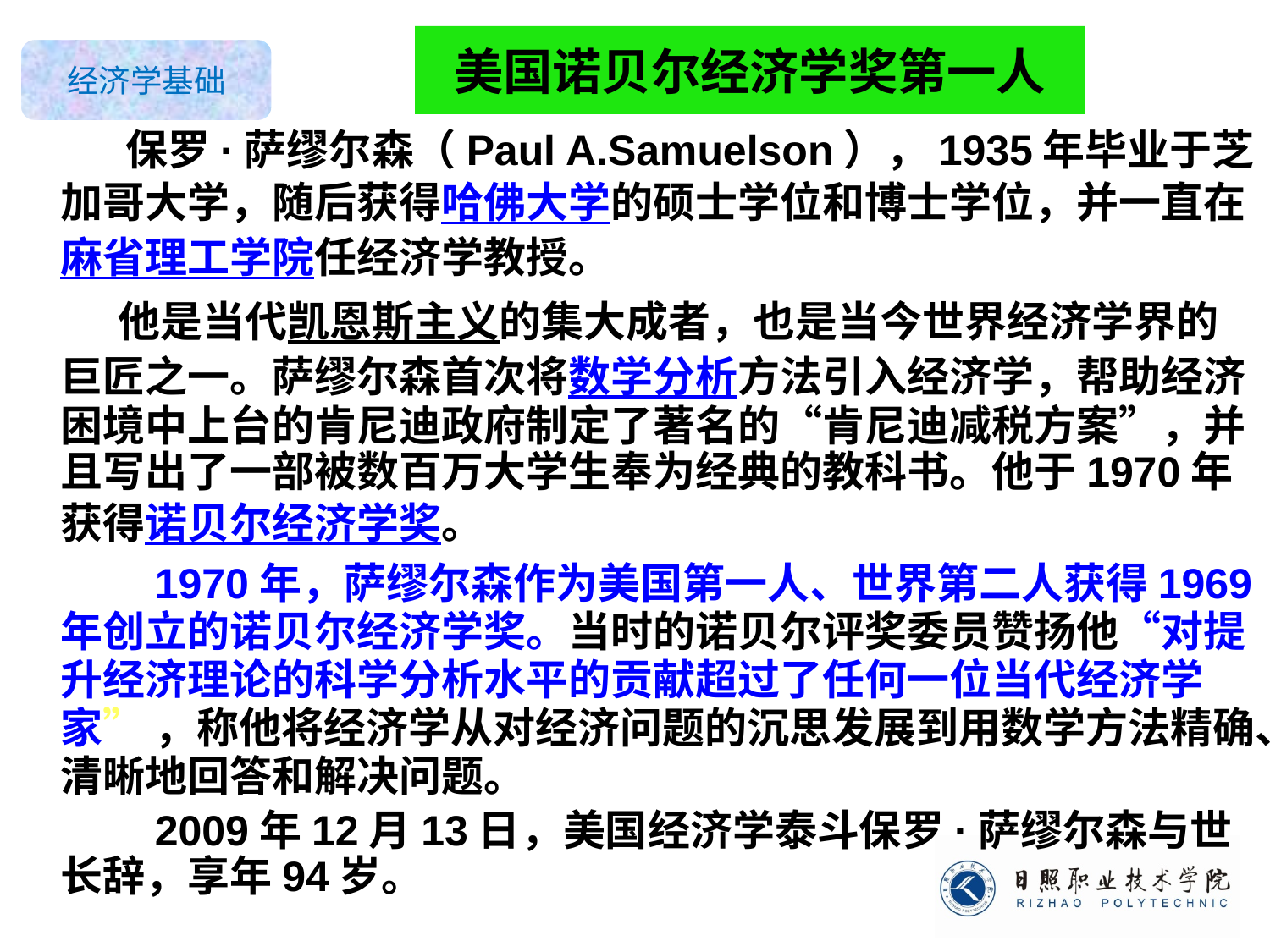

# 美国诺贝尔经济学奖第一人
         保罗·萨缪尔森（Paul A.Samuelson），1935年毕业于芝加哥大学，随后获得哈佛大学的硕士学位和博士学位，并一直在麻省理工学院任经济学教授。
          他是当代凯恩斯主义的集大成者，也是当今世界经济学界的巨匠之一。萨缪尔森首次将数学分析方法引入经济学，帮助经济困境中上台的肯尼迪政府制定了著名的“肯尼迪减税方案”，并且写出了一部被数百万大学生奉为经典的教科书。他于1970年获得诺贝尔经济学奖。
            1970年，萨缪尔森作为美国第一人、世界第二人获得1969年创立的诺贝尔经济学奖。当时的诺贝尔评奖委员赞扬他“对提升经济理论的科学分析水平的贡献超过了任何一位当代经济学家” ，称他将经济学从对经济问题的沉思发展到用数学方法精确、清晰地回答和解决问题。
            2009年12月13日，美国经济学泰斗保罗·萨缪尔森与世长辞，享年94岁。